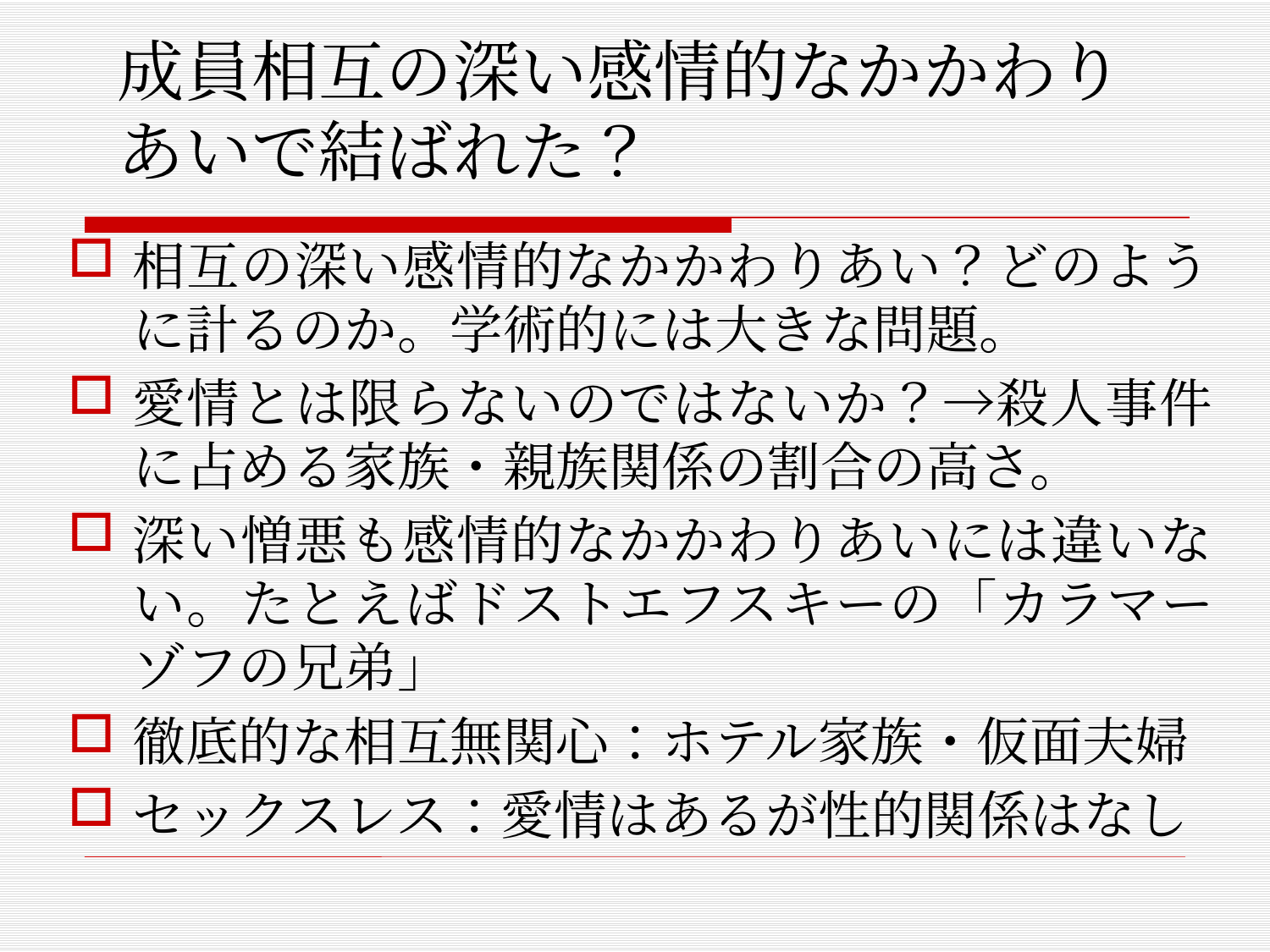

# 成員相互の深い感情的なかかわりあいで結ばれた？
相互の深い感情的なかかわりあい？どのように計るのか。学術的には大きな問題。
愛情とは限らないのではないか？→殺人事件に占める家族・親族関係の割合の高さ。
深い憎悪も感情的なかかわりあいには違いない。たとえばドストエフスキーの「カラマーゾフの兄弟」
徹底的な相互無関心：ホテル家族・仮面夫婦
セックスレス：愛情はあるが性的関係はなし